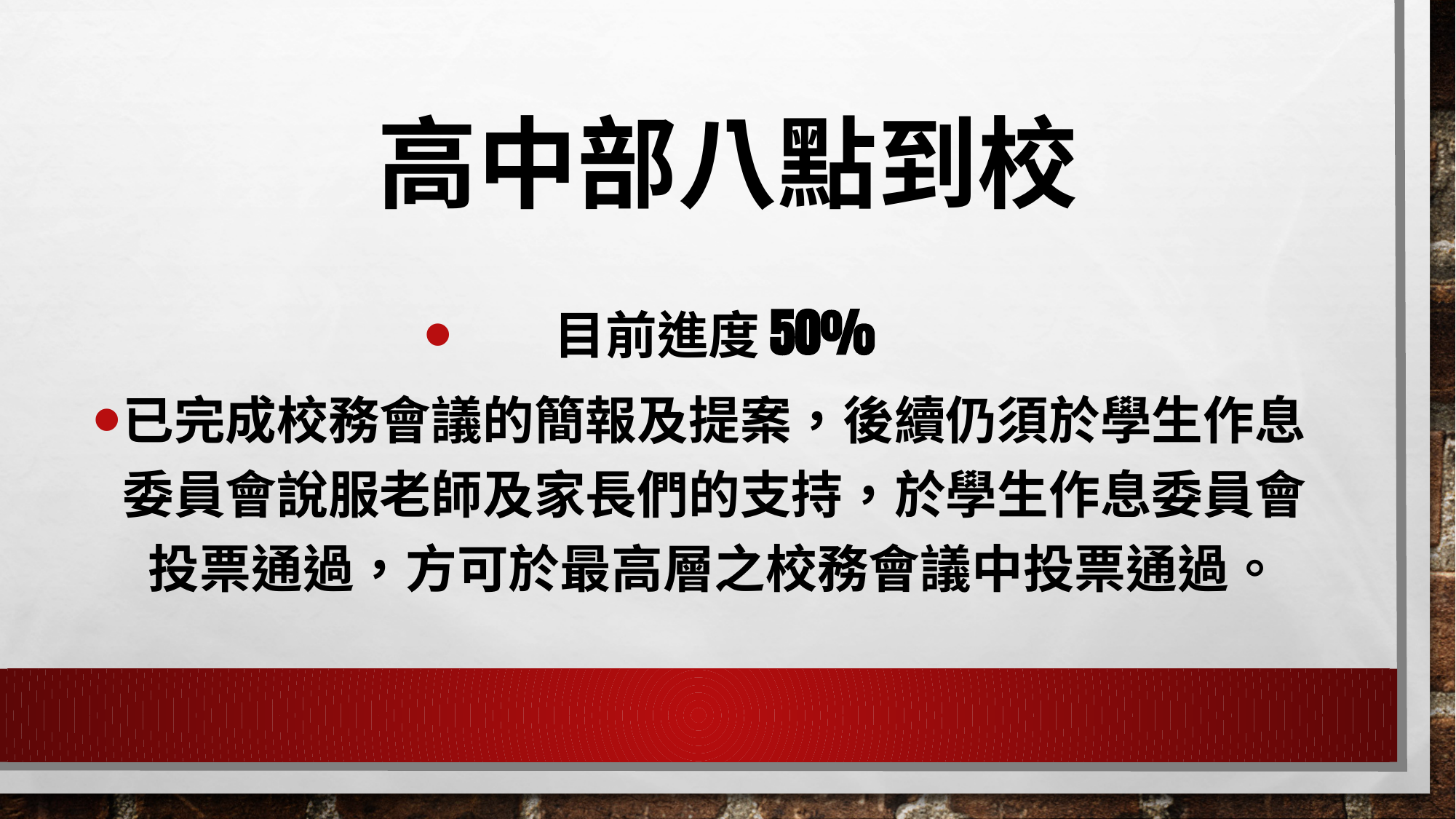

高中部八點到校
目前進度50%
已完成校務會議的簡報及提案，後續仍須於學生作息委員會說服老師及家長們的支持，於學生作息委員會投票通過，方可於最高層之校務會議中投票通過。